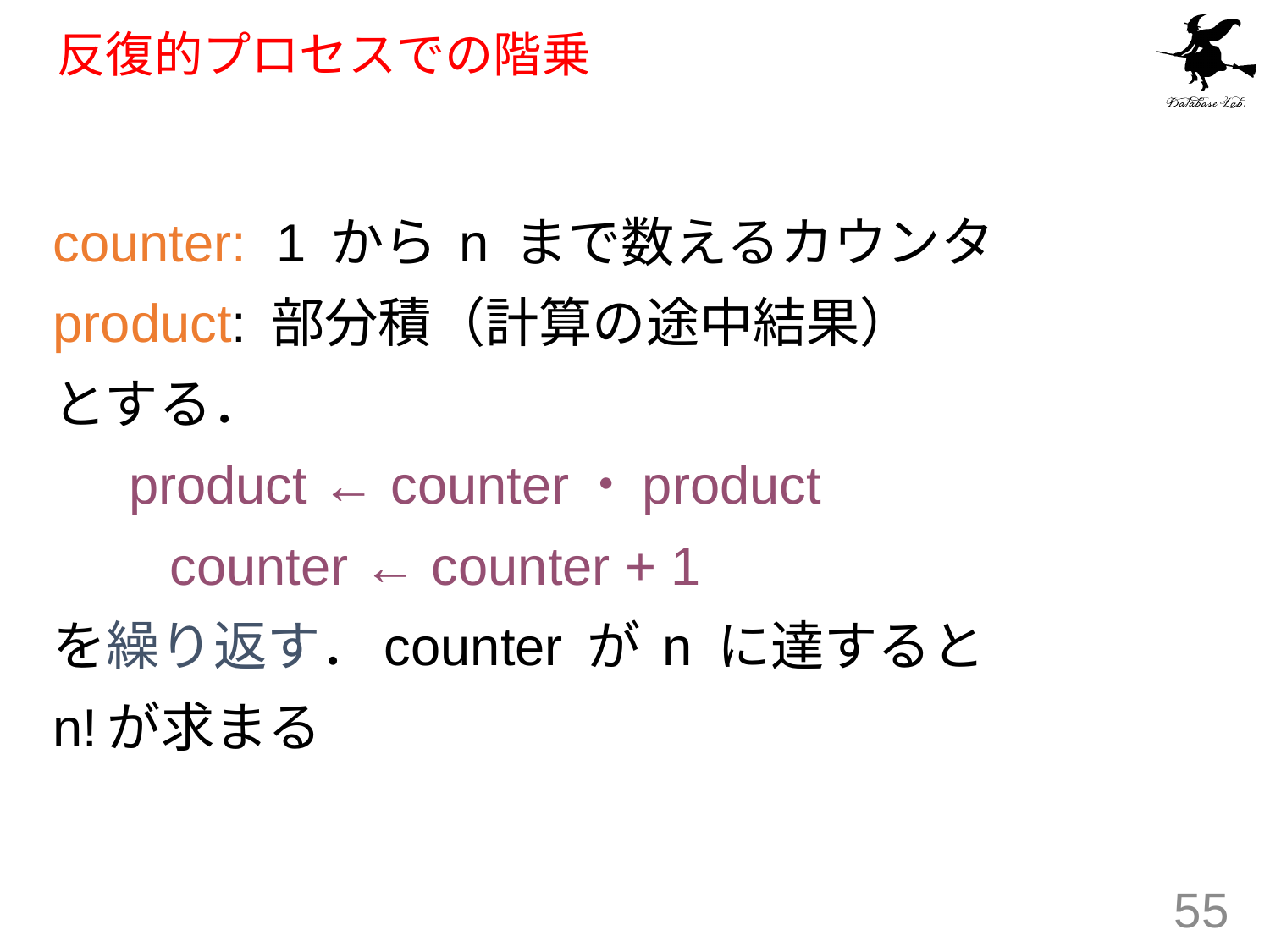

# 反復的プロセスでの階乗
counter:  1 から n まで数えるカウンタ
product: 部分積（計算の途中結果）
とする．
	product ← counter・product
　　counter ← counter + 1
を繰り返す．counter が n に達すると
n!が求まる
55